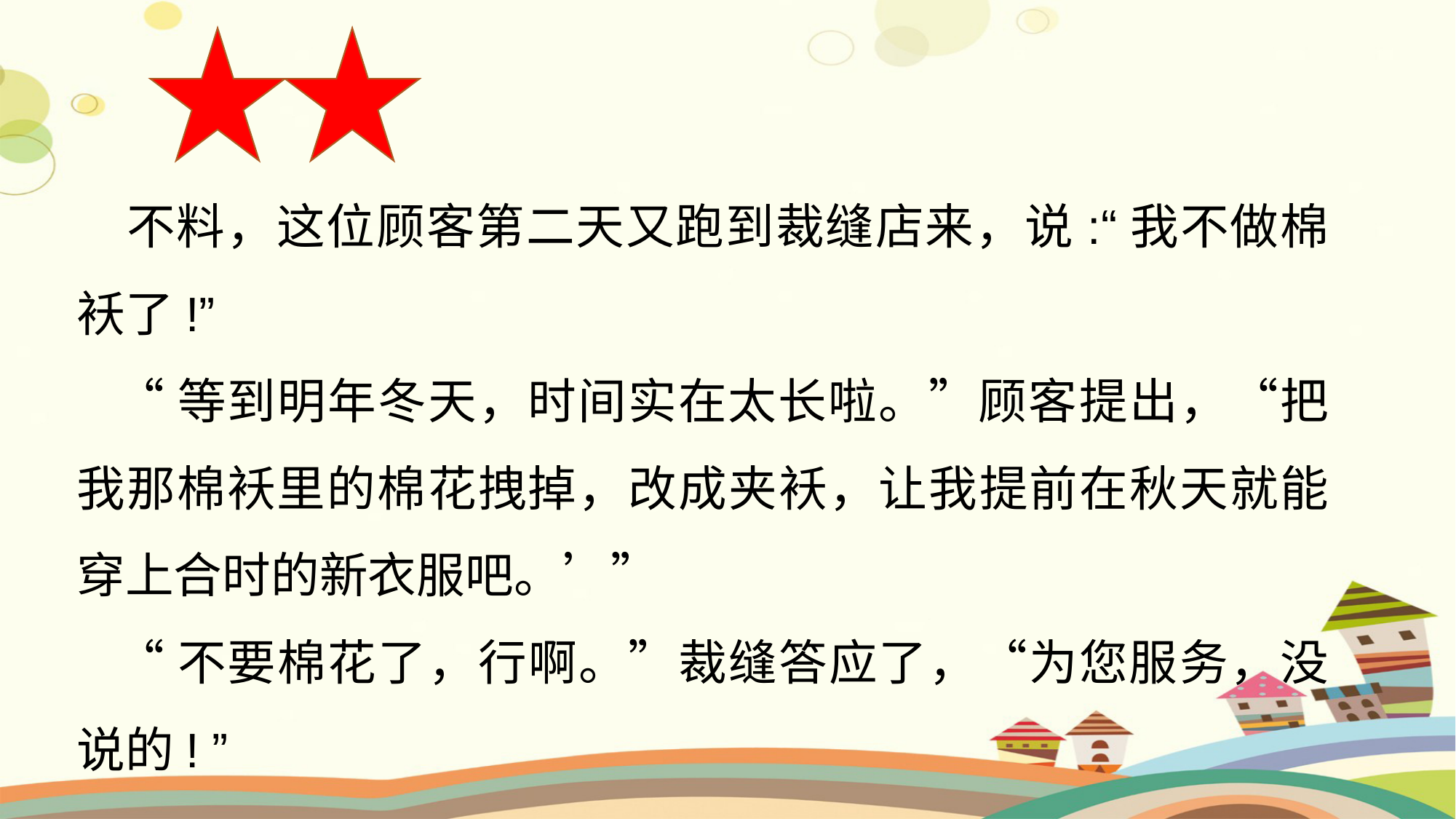

不料，这位顾客第二天又跑到裁缝店来，说:“我不做棉袄了!”
   “等到明年冬天，时间实在太长啦。”顾客提出，“把我那棉袄里的棉花拽掉，改成夹袄，让我提前在秋天就能穿上合时的新衣服吧。’”
   “不要棉花了，行啊。”裁缝答应了，“为您服务，没说的! ”